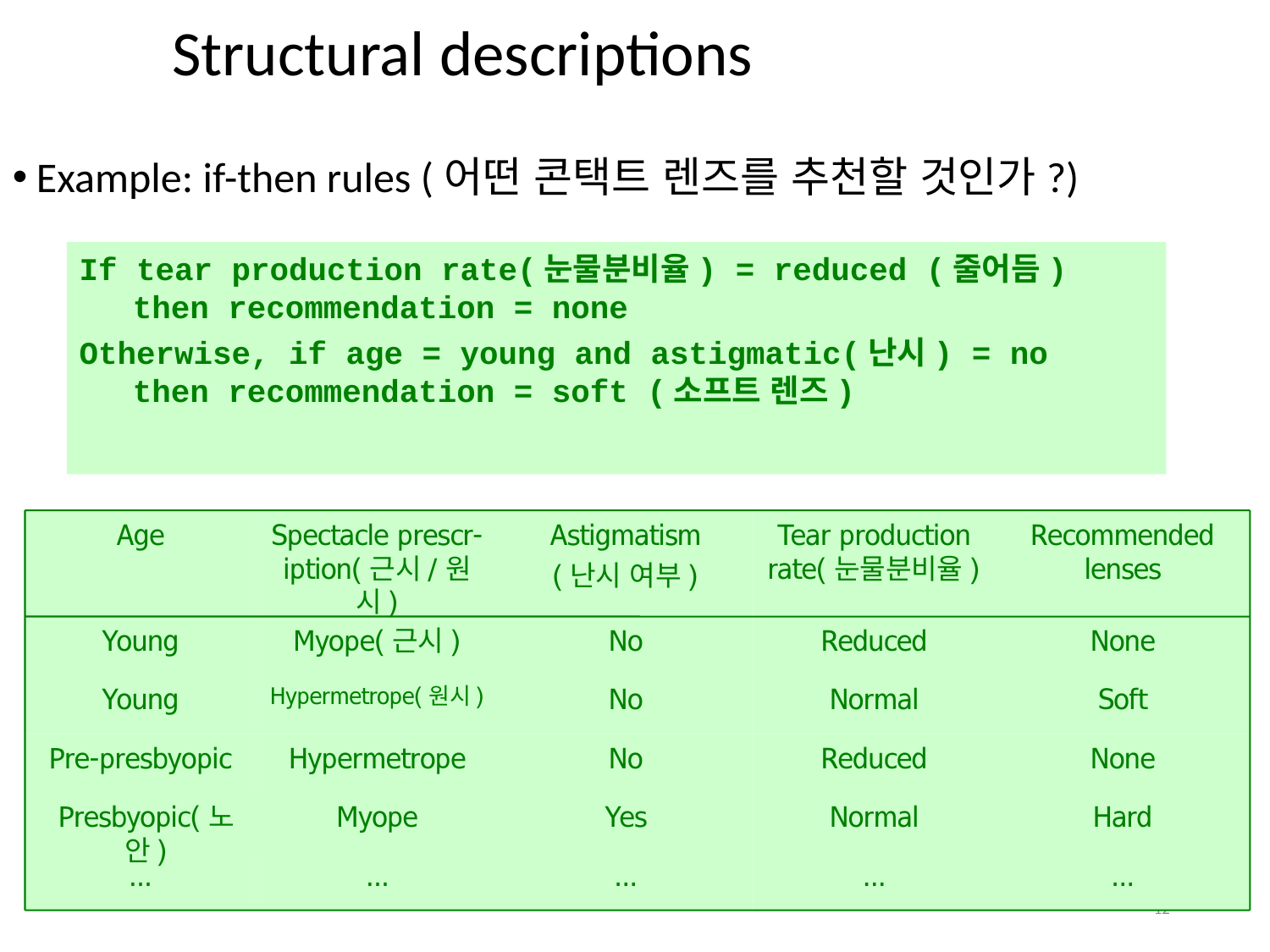

Structural descriptions
Example: if-then rules (어떤 콘택트 렌즈를 추천할 것인가?)
If tear production rate(눈물분비율) = reduced (줄어듬)
then recommendation = none
Otherwise, if age = young and astigmatic(난시) = no
then recommendation = soft (소프트 렌즈)

Age

Spectacle prescr-iption(근시/원시)
Astigmatism
(난시 여부)
Tear production rate(눈물분비율)
Recommended lenses

Young

Myope(근시)
No
Reduced
None
Young
Hypermetrope(원시)
No
Normal
Soft
Pre-presbyopic
Hypermetrope
No
Reduced
None
Presbyopic(노안)
Myope
Yes
Normal
Hard
…
…
…
…
…

12